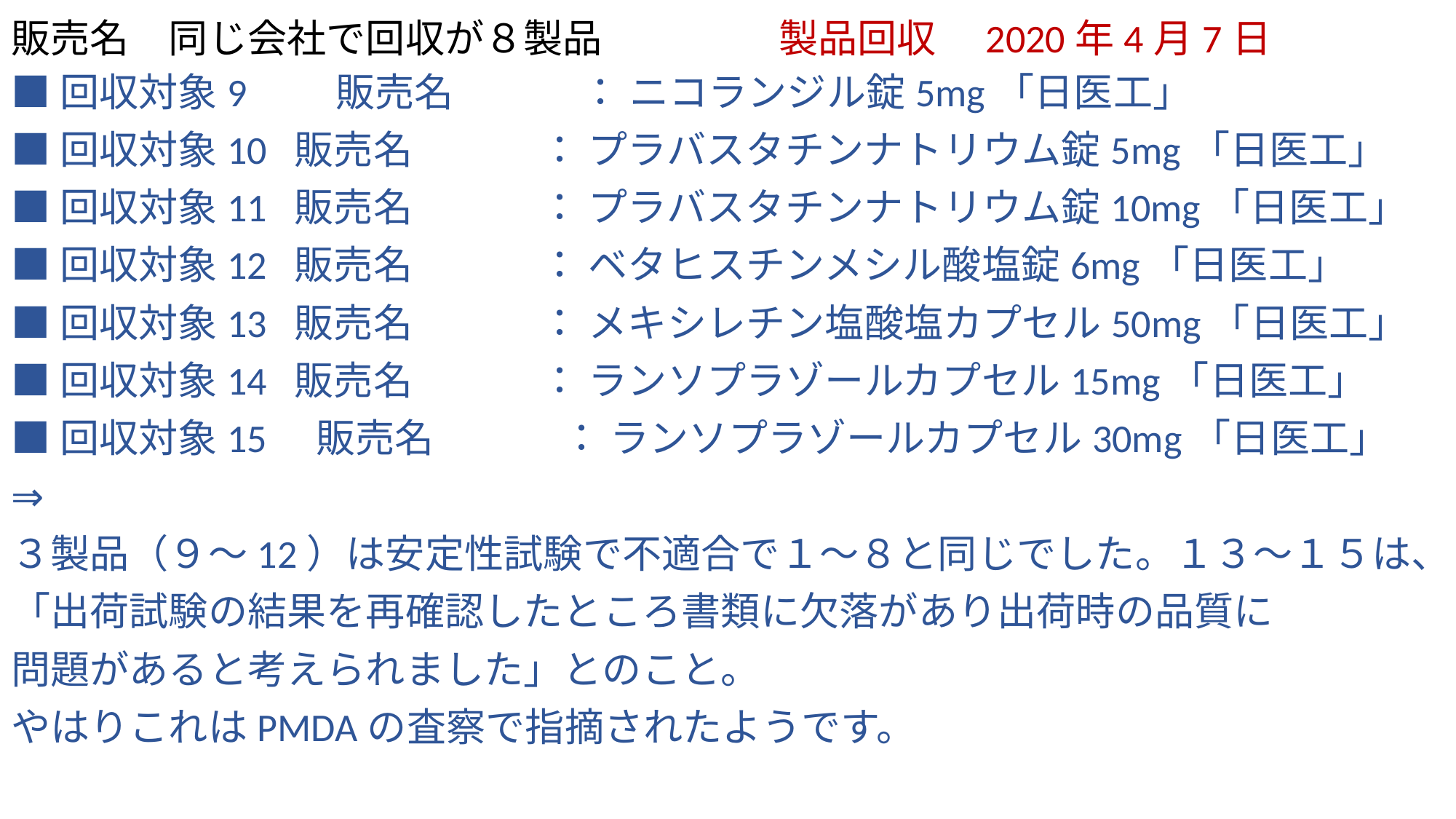

# 販売名　同じ会社で回収が８製品 　　　　 製品回収　2020年4月7日
■回収対象9　　販売名　　　 ： ニコランジル錠5mg「日医工」
■回収対象10  販売名　　　 ： プラバスタチンナトリウム錠5mg「日医工」
■回収対象11  販売名　　　 ： プラバスタチンナトリウム錠10mg「日医工」
■回収対象12  販売名　　　 ： ベタヒスチンメシル酸塩錠6mg「日医工」
■回収対象13  販売名　　　 ： メキシレチン塩酸塩カプセル50mg「日医工」
■回収対象14  販売名　　　 ： ランソプラゾールカプセル15mg「日医工」
■回収対象15　販売名　　　 ： ランソプラゾールカプセル30mg「日医工」
⇒
３製品（９～12）は安定性試験で不適合で１～８と同じでした。１３～１５は、
「出荷試験の結果を再確認したところ書類に欠落があり出荷時の品質に
問題があると考えられました」とのこと。
やはりこれはPMDAの査察で指摘されたようです。